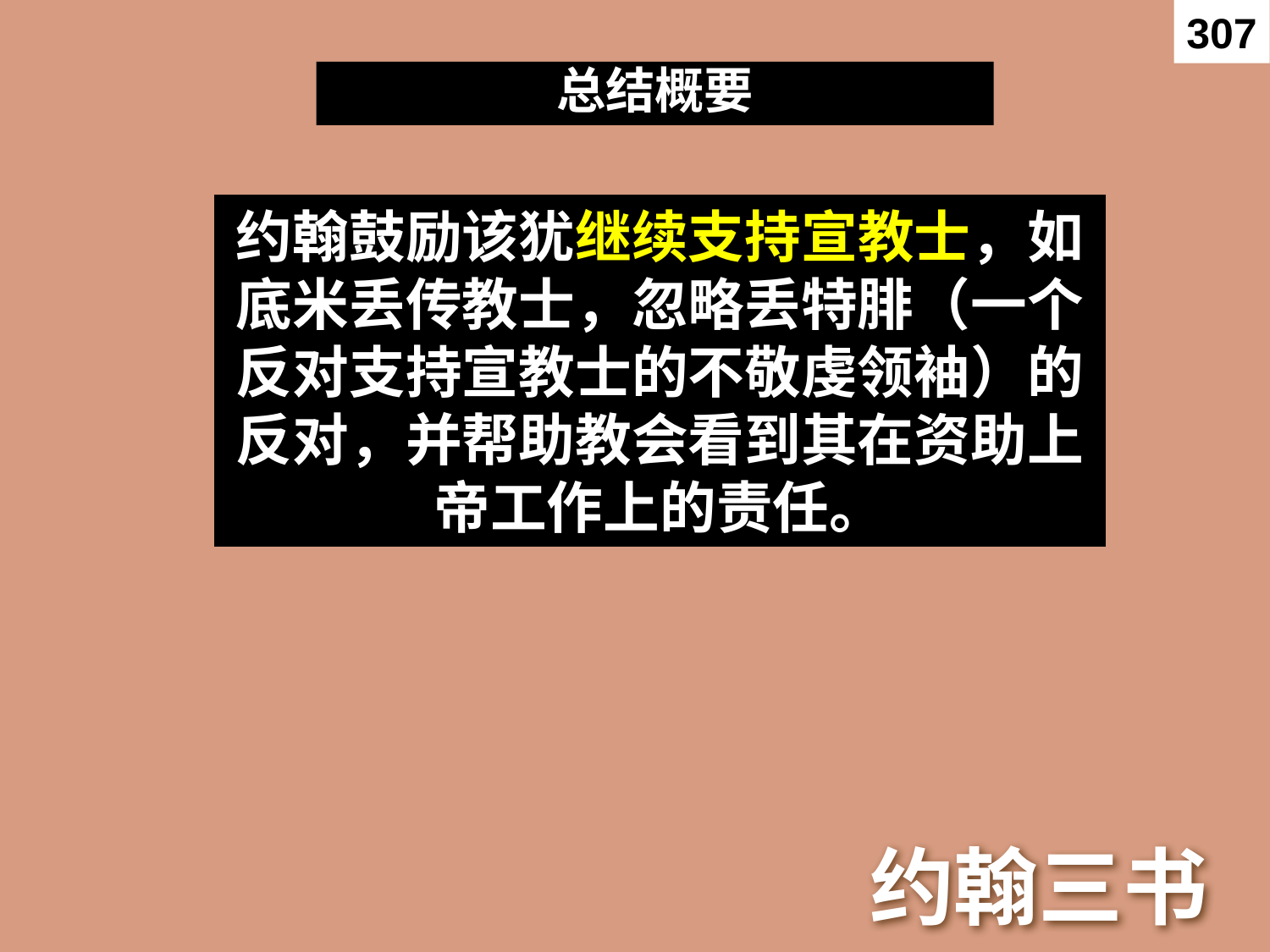

307
总结概要
约翰鼓励该犹继续支持宣教士，如底米丢传教士，忽略丢特腓（一个反对支持宣教士的不敬虔领袖）的反对，并帮助教会看到其在资助上帝工作上的责任。
约翰三书